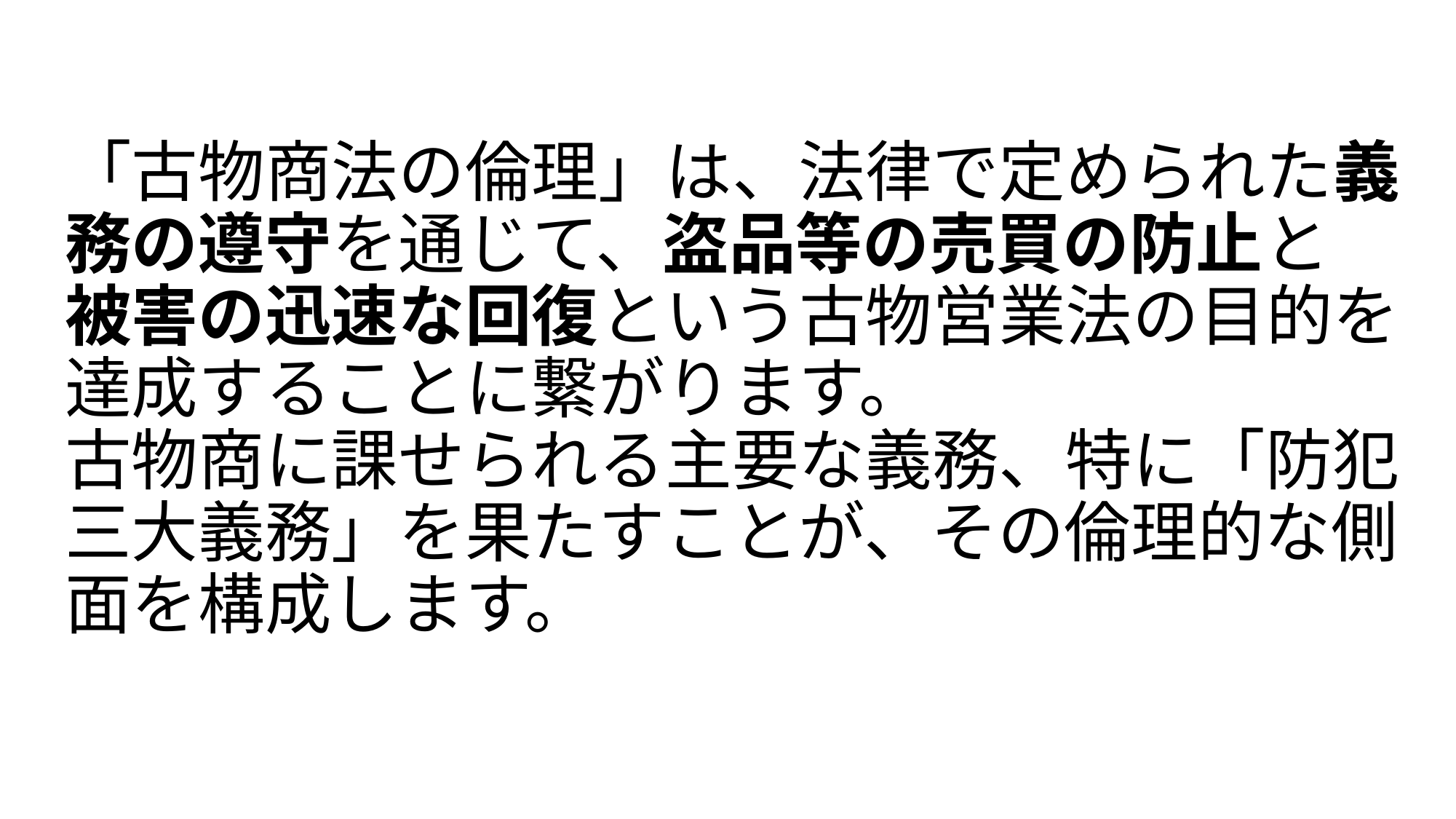

# 「古物商法の倫理」は、法律で定められた義務の遵守を通じて、盗品等の売買の防止と 被害の迅速な回復という古物営業法の目的を達成することに繋がります。 古物商に課せられる主要な義務、特に「防犯三大義務」を果たすことが、その倫理的な側面を構成します。